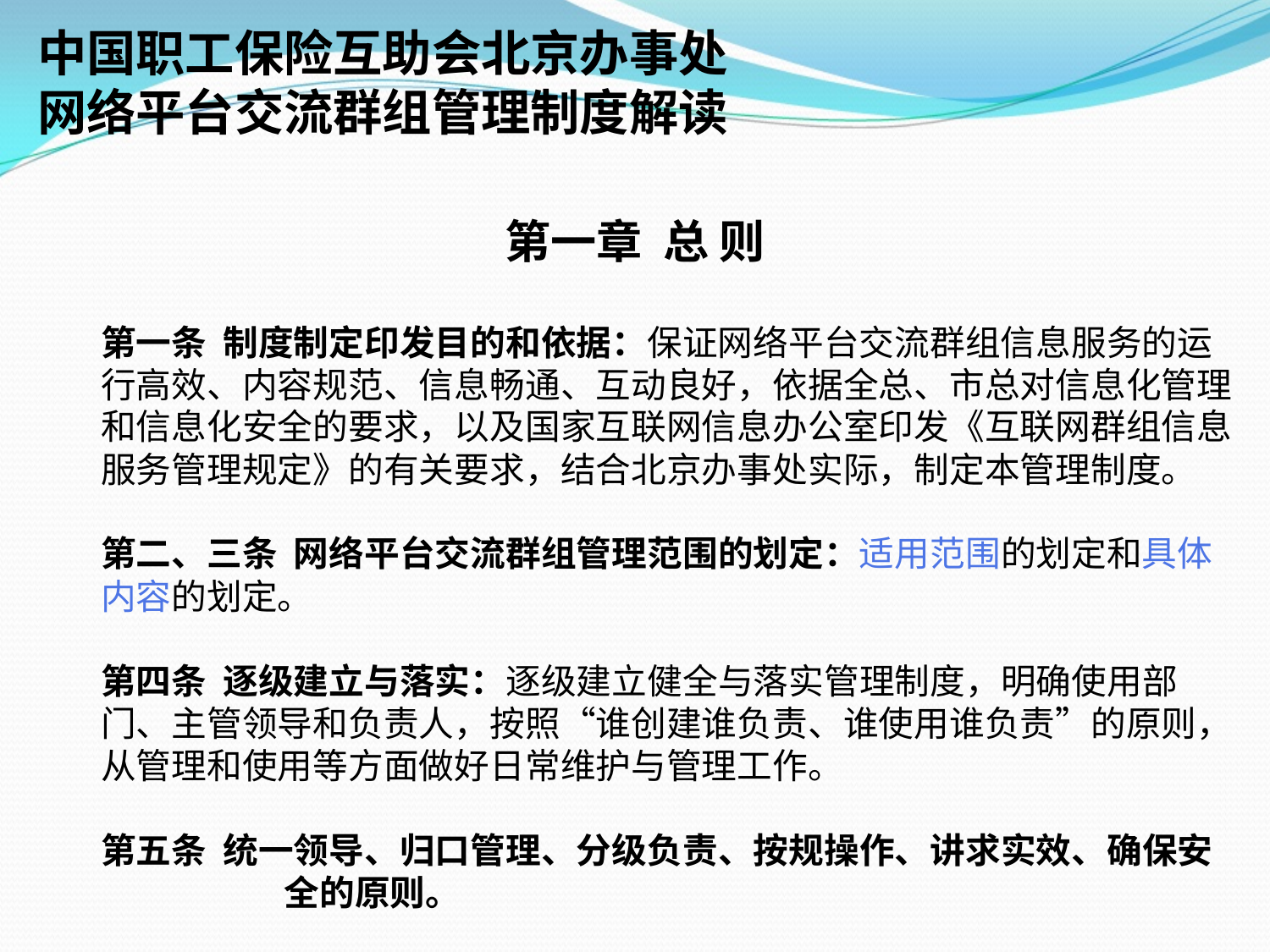

中国职工保险互助会北京办事处
网络平台交流群组管理制度解读
第一章  总 则

第一条  制度制定印发目的和依据：保证网络平台交流群组信息服务的运行高效、内容规范、信息畅通、互动良好，依据全总、市总对信息化管理和信息化安全的要求，以及国家互联网信息办公室印发《互联网群组信息服务管理规定》的有关要求，结合北京办事处实际，制定本管理制度。

第二、三条  网络平台交流群组管理范围的划定：适用范围的划定和具体内容的划定。

第四条  逐级建立与落实：逐级建立健全与落实管理制度，明确使用部门、主管领导和负责人，按照“谁创建谁负责、谁使用谁负责”的原则，从管理和使用等方面做好日常维护与管理工作。

第五条  统一领导、归口管理、分级负责、按规操作、讲求实效、确保安	       全的原则。